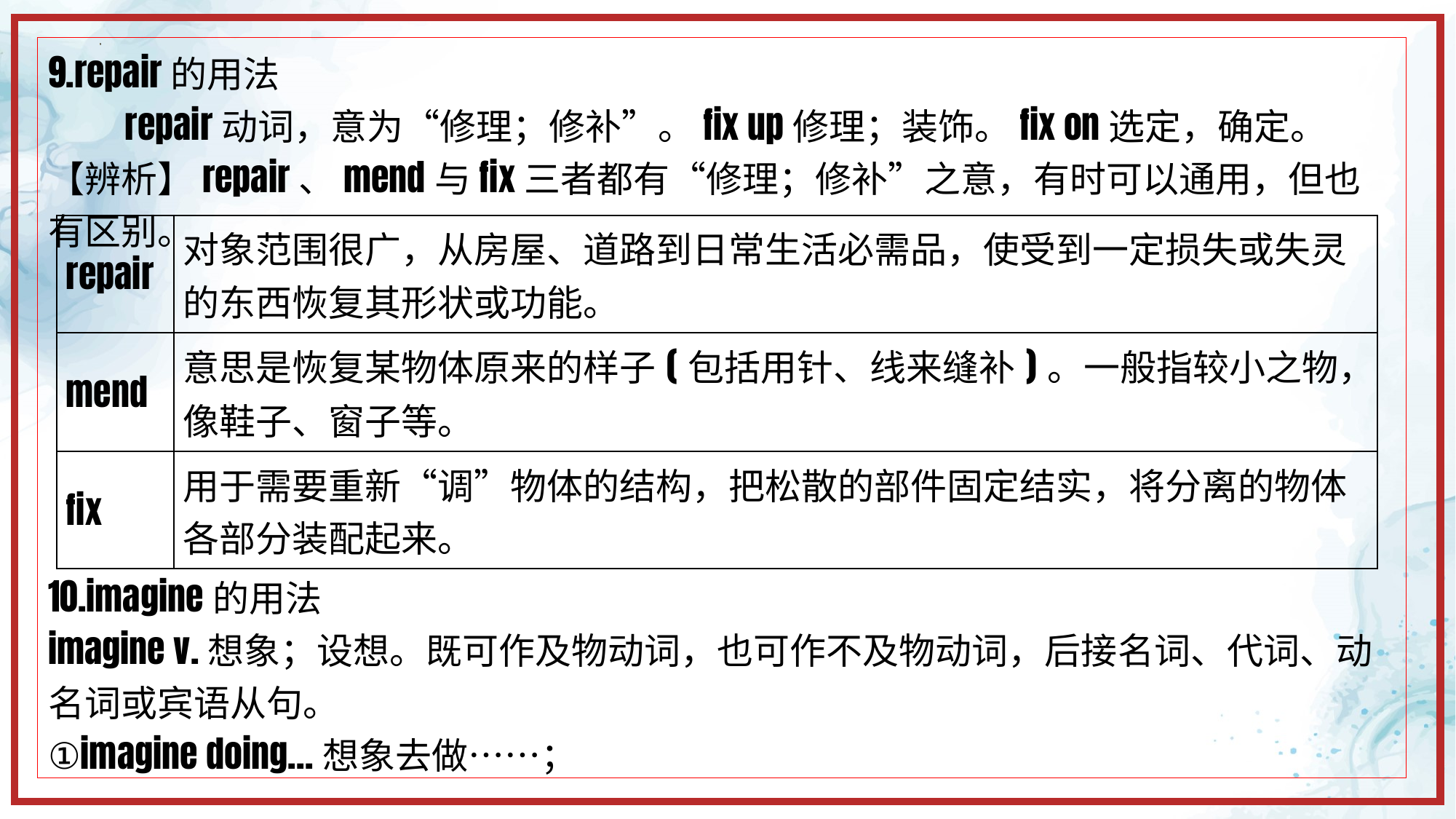

9.repair的用法
         repair动词，意为“修理；修补”。fix up修理；装饰。fix on选定，确定。
【辨析】repair、mend与fix三者都有“修理；修补”之意，有时可以通用，但也有区别。

10.imagine的用法
imagine v.想象；设想。既可作及物动词，也可作不及物动词，后接名词、代词、动名词或宾语从句。
①imagine doing…想象去做……；

| repair | 对象范围很广，从房屋、道路到日常生活必需品，使受到一定损失或失灵的东西恢复其形状或功能。 |
| --- | --- |
| mend | 意思是恢复某物体原来的样子(包括用针、线来缝补)。一般指较小之物，像鞋子、窗子等。 |
| fix | 用于需要重新“调”物体的结构，把松散的部件固定结实，将分离的物体各部分装配起来。 |